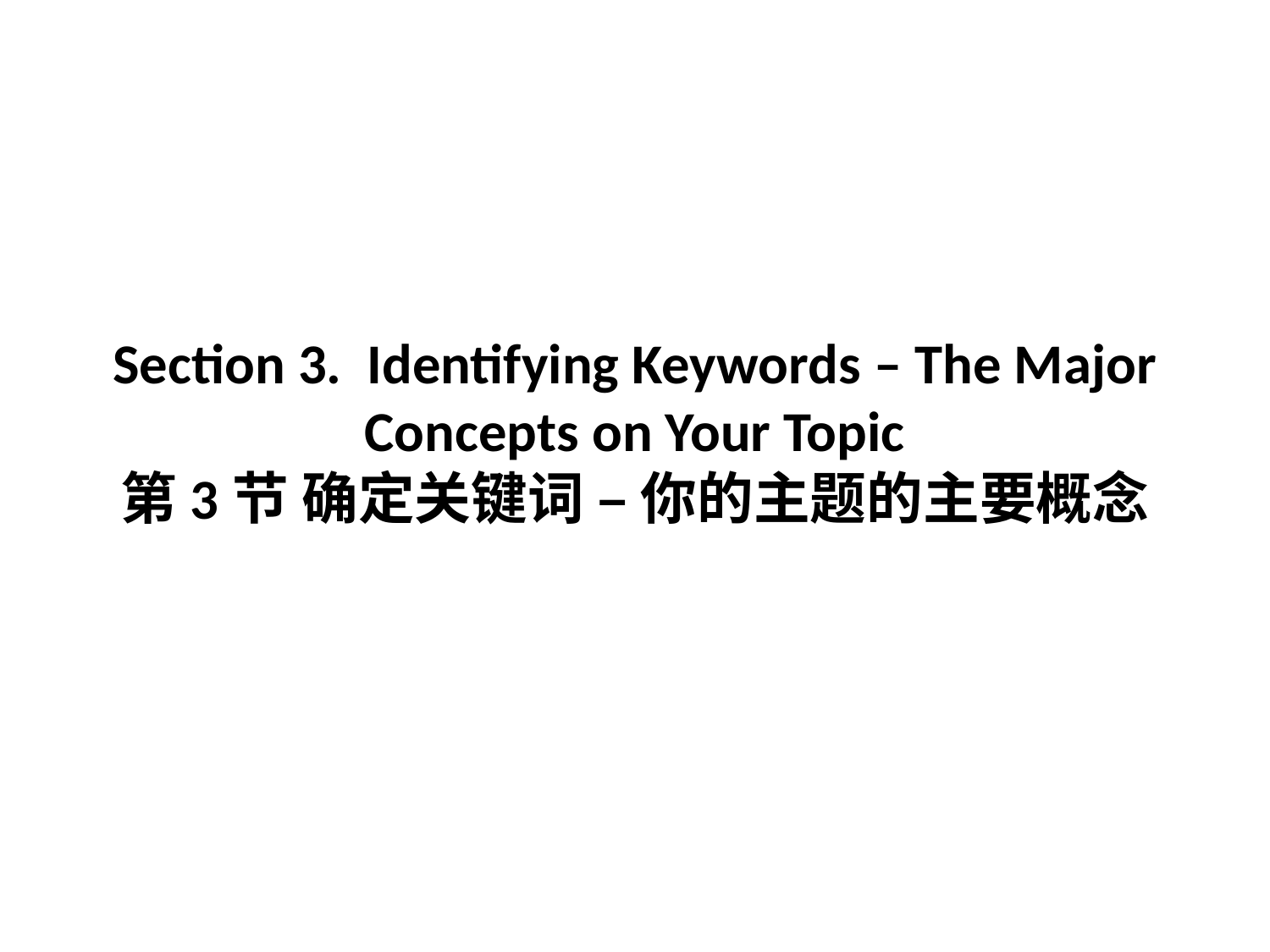

# Section 3.  Identifying Keywords – The Major Concepts on Your Topic 第3节 确定关键词 – 你的主题的主要概念